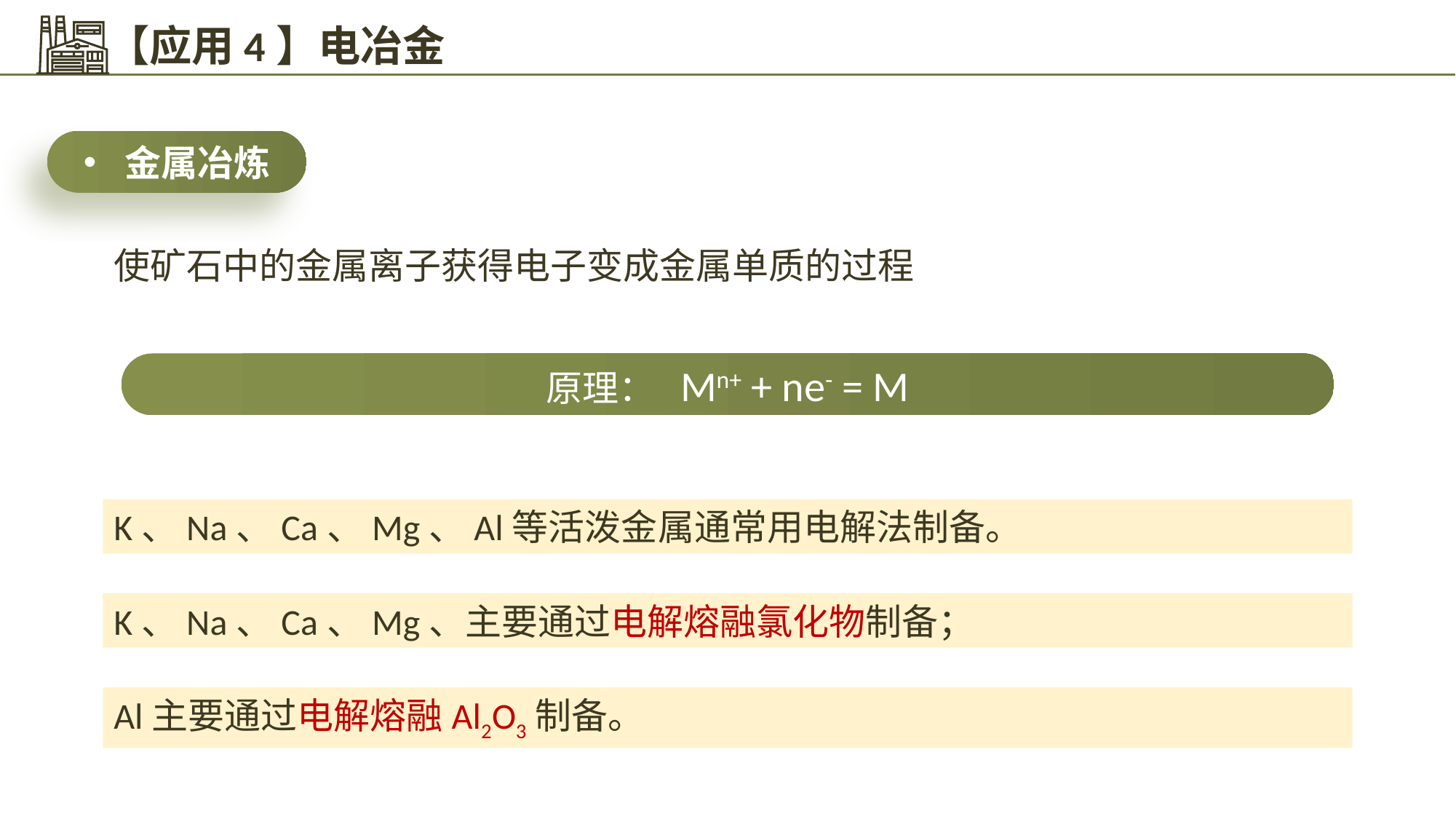

【应用4】电冶金
金属冶炼
使矿石中的金属离子获得电子变成金属单质的过程
原理：  Mn+ + ne- = M
K、Na、Ca、Mg、Al等活泼金属通常用电解法制备。
K、Na、Ca、Mg、主要通过电解熔融氯化物制备；
Al主要通过电解熔融Al2O3制备。